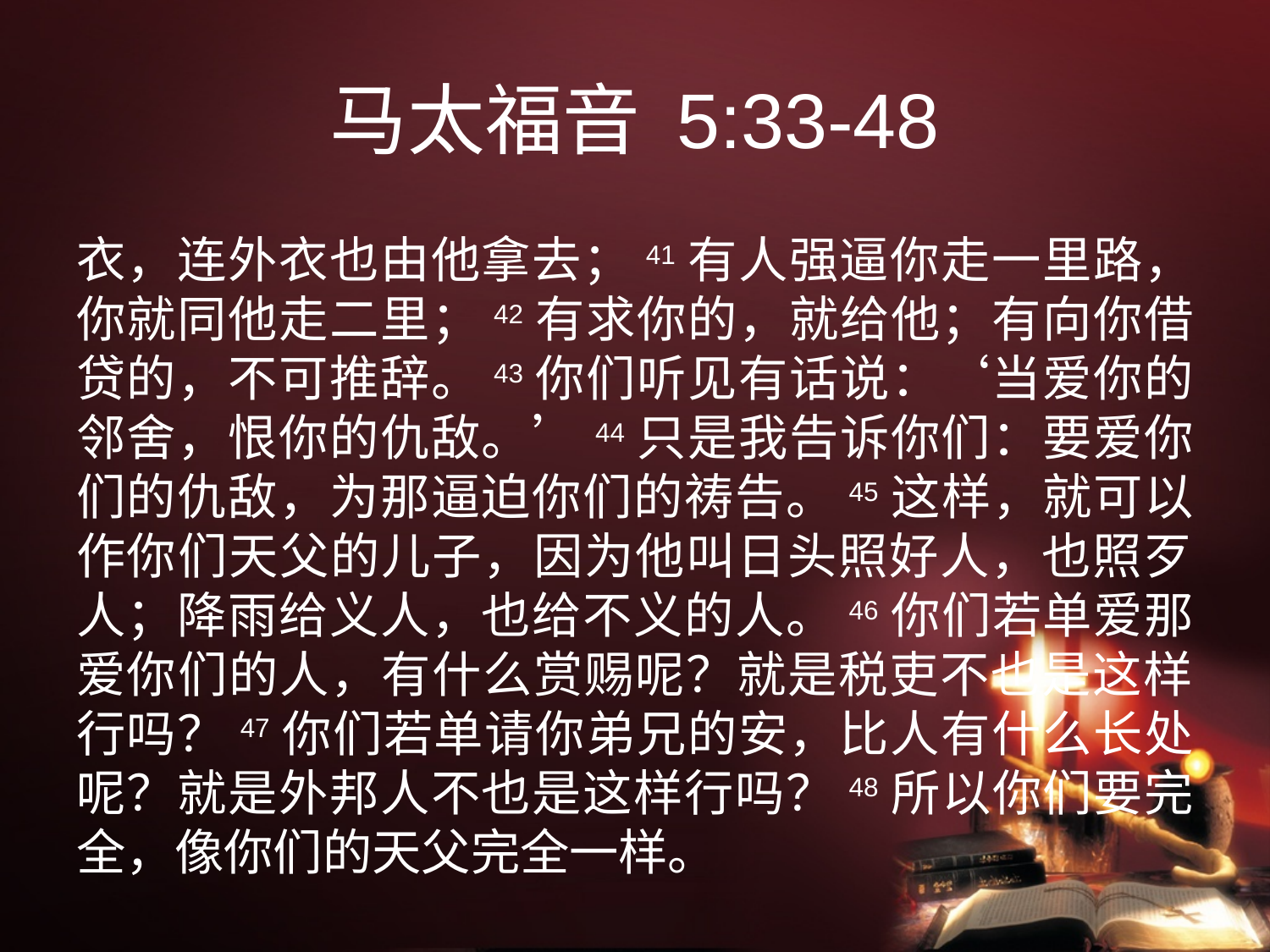

# 马太福音 5:33-48
衣，连外衣也由他拿去；41有人强逼你走一里路，你就同他走二里；42有求你的，就给他；有向你借贷的，不可推辞。43你们听见有话说：‘当爱你的邻舍，恨你的仇敌。’44只是我告诉你们：要爱你们的仇敌，为那逼迫你们的祷告。45这样，就可以作你们天父的儿子，因为他叫日头照好人，也照歹人；降雨给义人，也给不义的人。46你们若单爱那爱你们的人，有什么赏赐呢？就是税吏不也是这样行吗？47你们若单请你弟兄的安，比人有什么长处呢？就是外邦人不也是这样行吗？48所以你们要完全，像你们的天父完全一样。